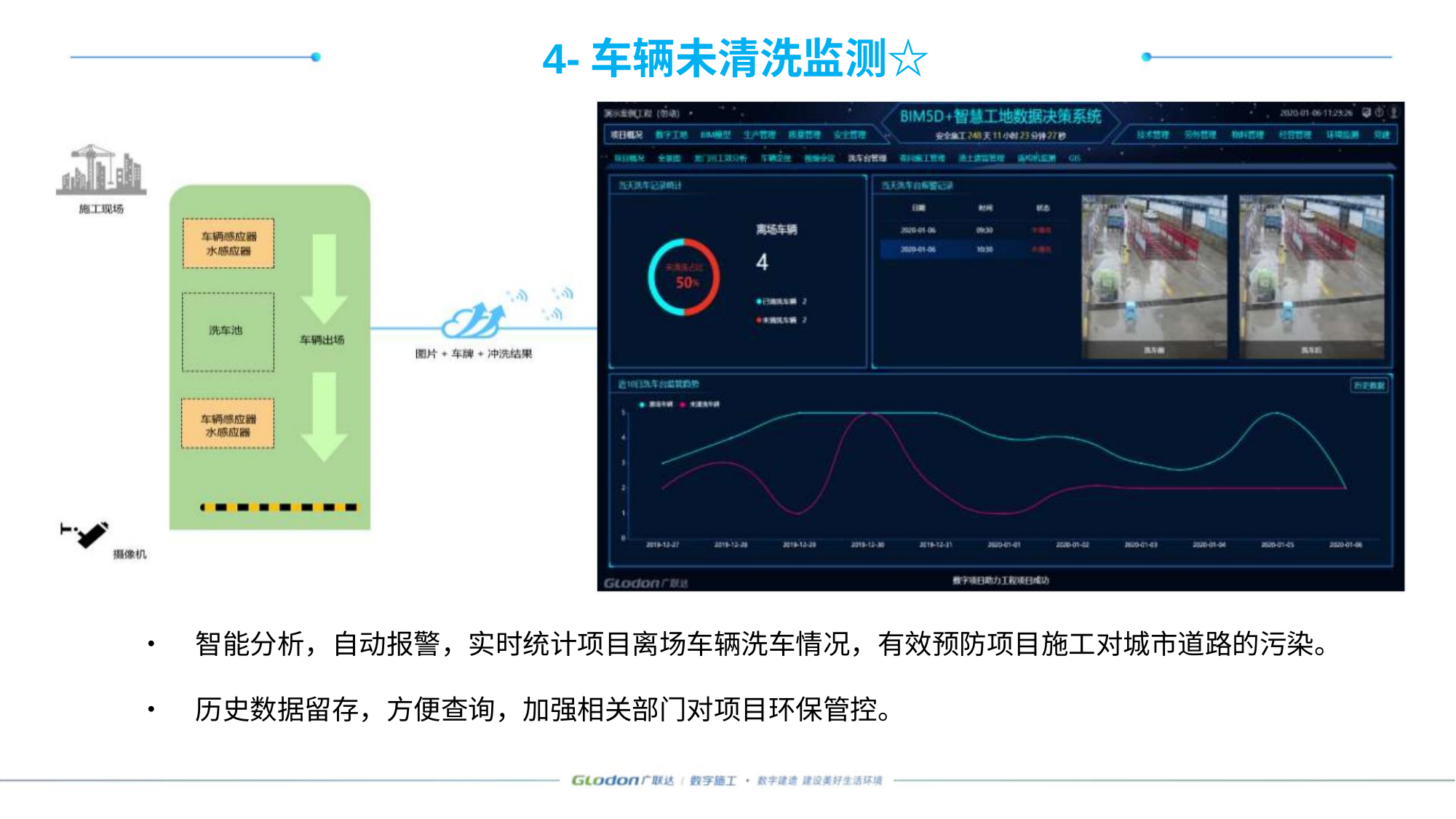

4-车辆未清洗监测☆
• 智能分析，自动报警，实时统计项目离场车辆洗车情况，有效预防项目施工对城市道路的污染。
• 历史数据留存，方便查询，加强相关部门对项目环保管控。